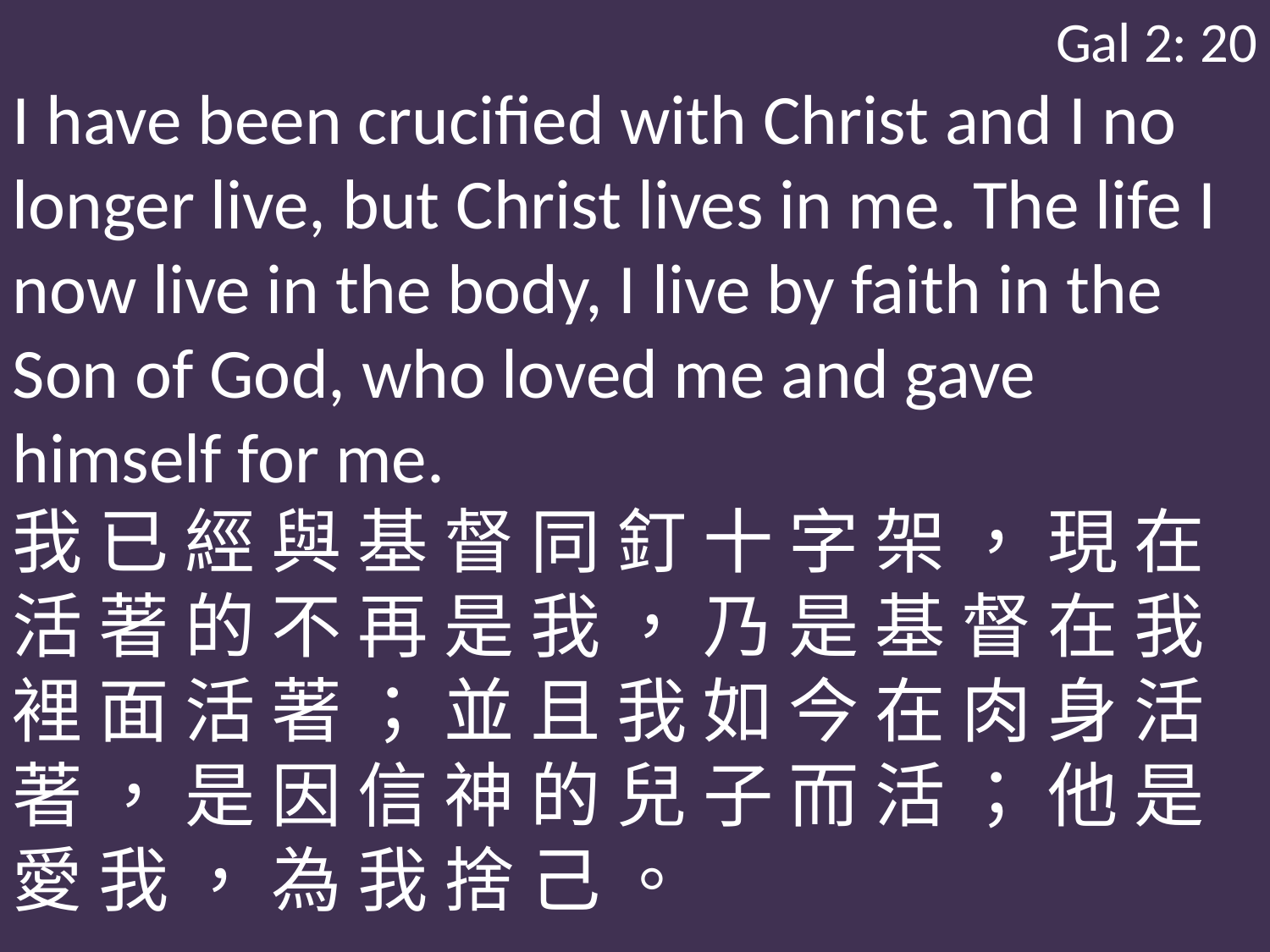

Gal 2: 20
I have been crucified with Christ and I no longer live, but Christ lives in me. The life I now live in the body, I live by faith in the Son of God, who loved me and gave himself for me.
我 已 經 與 基 督 同 釘 十 字 架 ， 現 在 活 著 的 不 再 是 我 ， 乃 是 基 督 在 我 裡 面 活 著 ； 並 且 我 如 今 在 肉 身 活 著 ， 是 因 信 神 的 兒 子 而 活 ； 他 是 愛 我 ， 為 我 捨 己 。